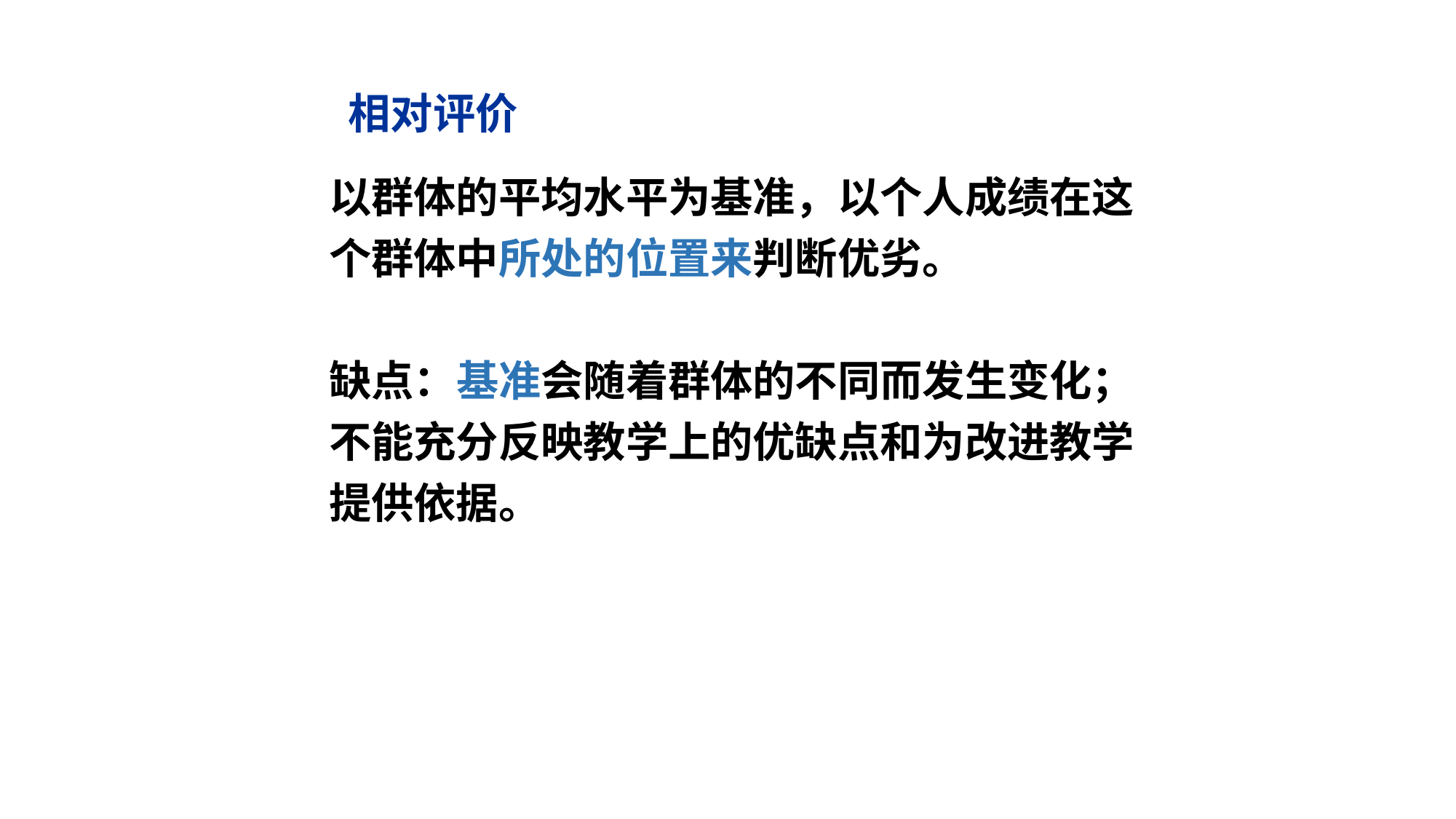

相对评价
以群体的平均水平为基准，以个人成绩在这个群体中所处的位置来判断优劣。

缺点：基准会随着群体的不同而发生变化；
不能充分反映教学上的优缺点和为改进教学提供依据。